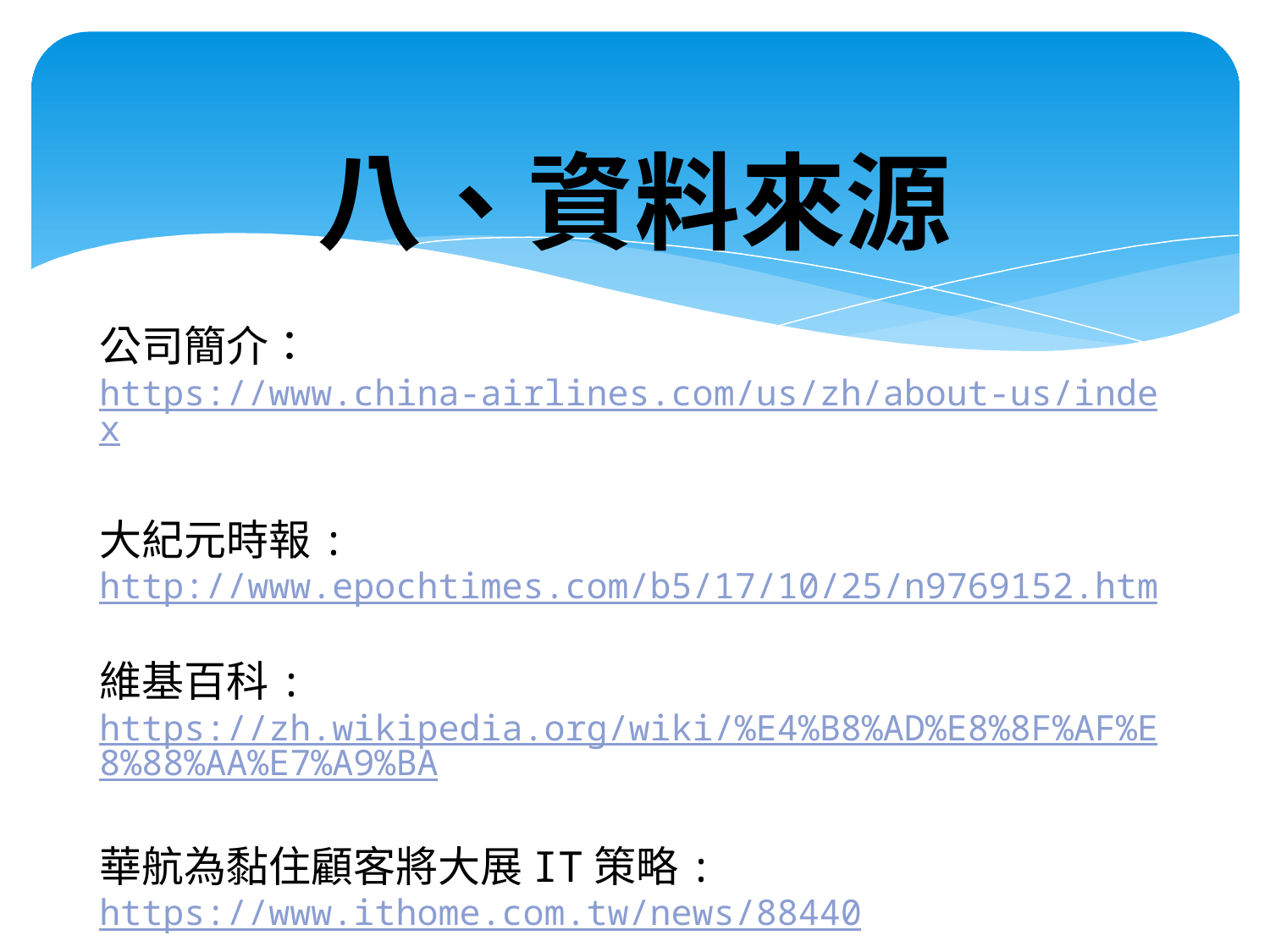

# 八、資料來源
公司簡介：https://www.china-airlines.com/us/zh/about-us/index

大紀元時報:
http://www.epochtimes.com/b5/17/10/25/n9769152.htm

維基百科:
https://zh.wikipedia.org/wiki/%E4%B8%AD%E8%8F%AF%E8%88%AA%E7%A9%BA

華航為黏住顧客將大展IT策略:
https://www.ithome.com.tw/news/88440